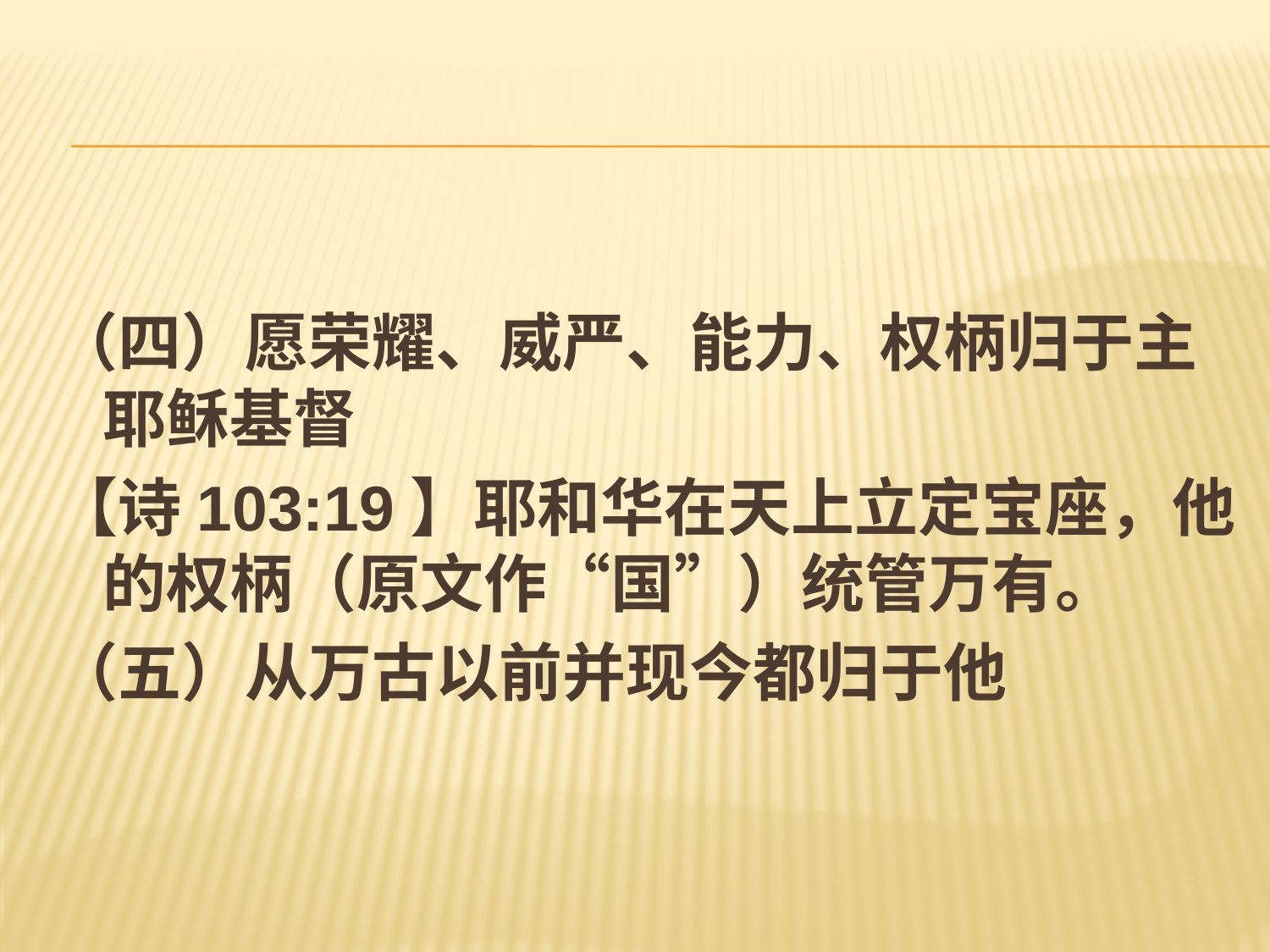

#

（四）愿荣耀、威严、能力、权柄归于主耶稣基督
【诗103:19】耶和华在天上立定宝座，他的权柄（原文作“国”）统管万有。
（五）从万古以前并现今都归于他